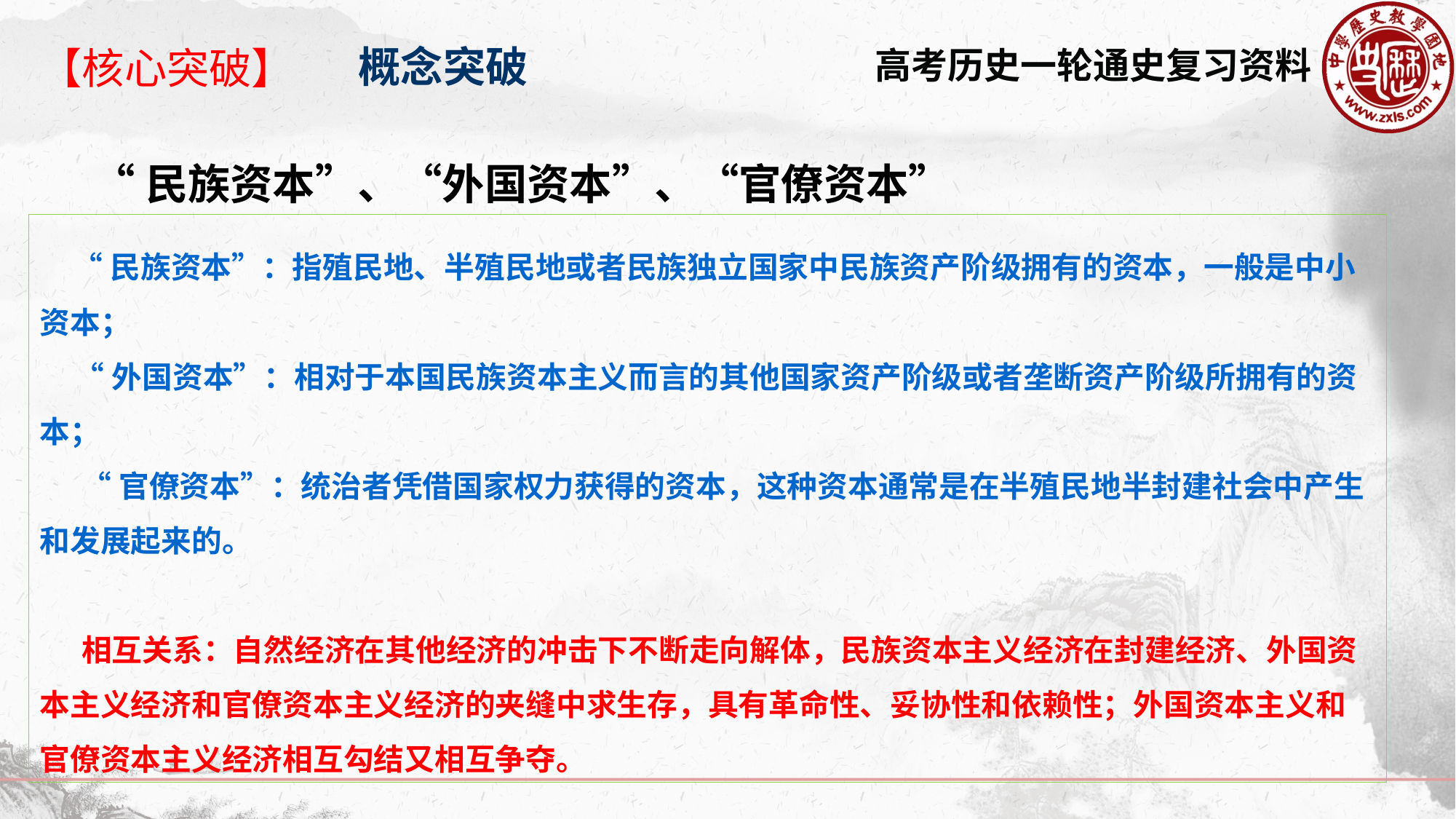

概念突破
【核心突破】
“民族资本”、“外国资本”、“官僚资本”
    “民族资本”：指殖民地、半殖民地或者民族独立国家中民族资产阶级拥有的资本，一般是中小资本；
     “外国资本”：相对于本国民族资本主义而言的其他国家资产阶级或者垄断资产阶级所拥有的资本；
      “官僚资本”：统治者凭借国家权力获得的资本，这种资本通常是在半殖民地半封建社会中产生和发展起来的。

     相互关系：自然经济在其他经济的冲击下不断走向解体，民族资本主义经济在封建经济、外国资本主义经济和官僚资本主义经济的夹缝中求生存，具有革命性、妥协性和依赖性；外国资本主义和官僚资本主义经济相互勾结又相互争夺。